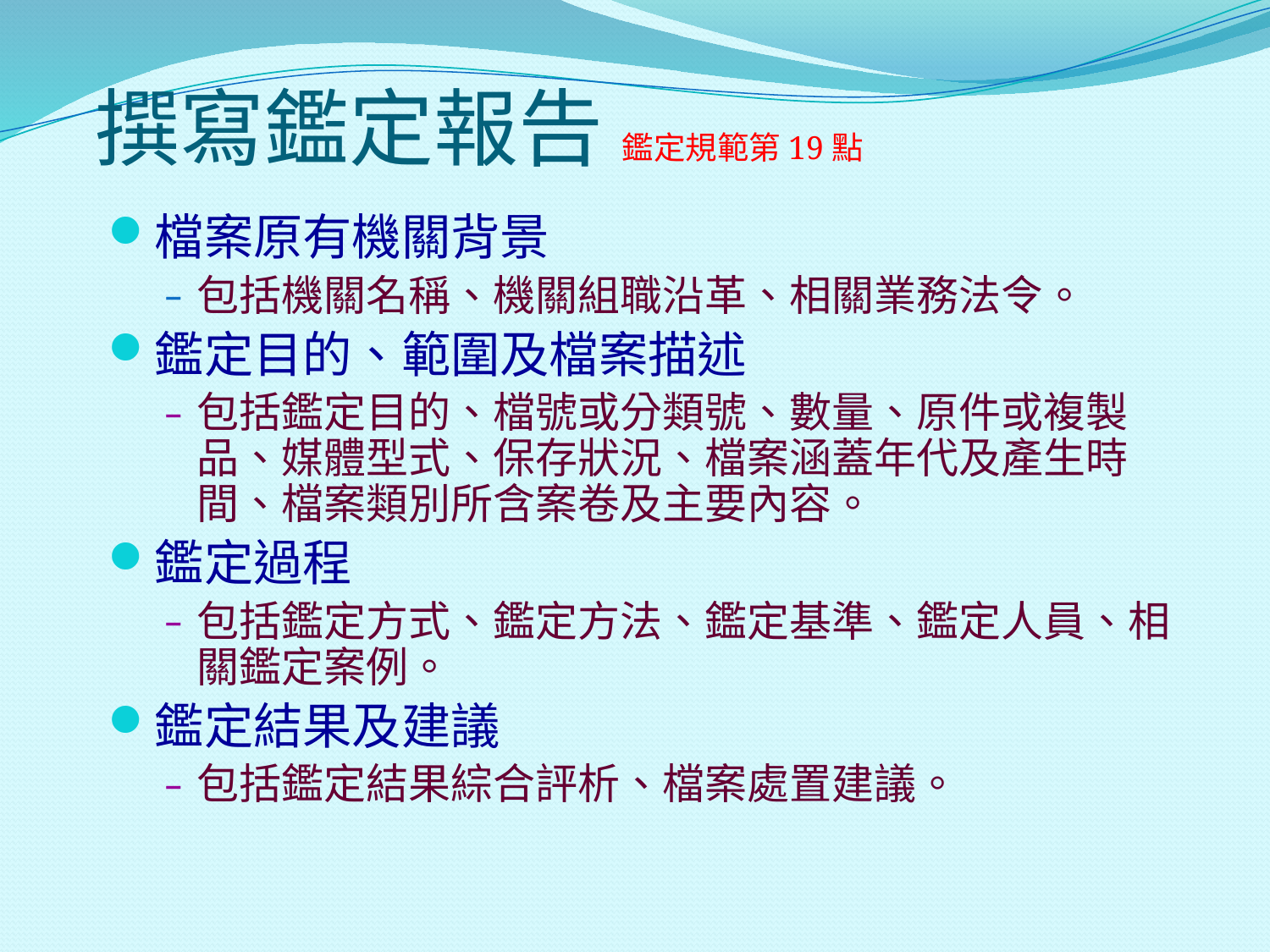

# 撰寫鑑定報告 鑑定規範第19點
檔案原有機關背景
包括機關名稱、機關組職沿革、相關業務法令。
鑑定目的、範圍及檔案描述
包括鑑定目的、檔號或分類號、數量、原件或複製品、媒體型式、保存狀況、檔案涵蓋年代及產生時間、檔案類別所含案卷及主要內容。
鑑定過程
包括鑑定方式、鑑定方法、鑑定基準、鑑定人員、相關鑑定案例。
鑑定結果及建議
包括鑑定結果綜合評析、檔案處置建議。